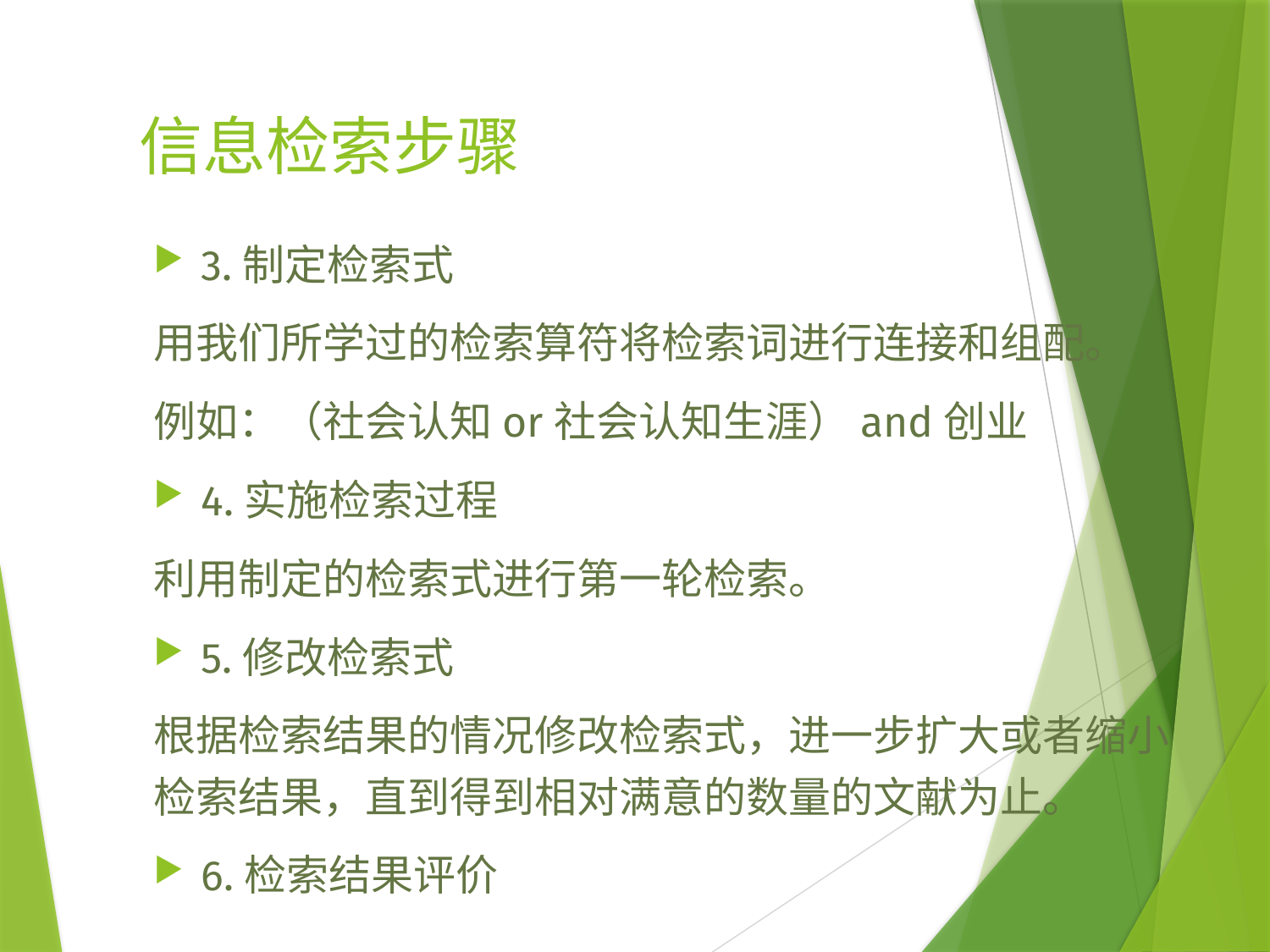

# 信息检索步骤
3.制定检索式
用我们所学过的检索算符将检索词进行连接和组配。
例如：（社会认知or社会认知生涯）and创业
4.实施检索过程
利用制定的检索式进行第一轮检索。
5.修改检索式
根据检索结果的情况修改检索式，进一步扩大或者缩小检索结果，直到得到相对满意的数量的文献为止。
6.检索结果评价